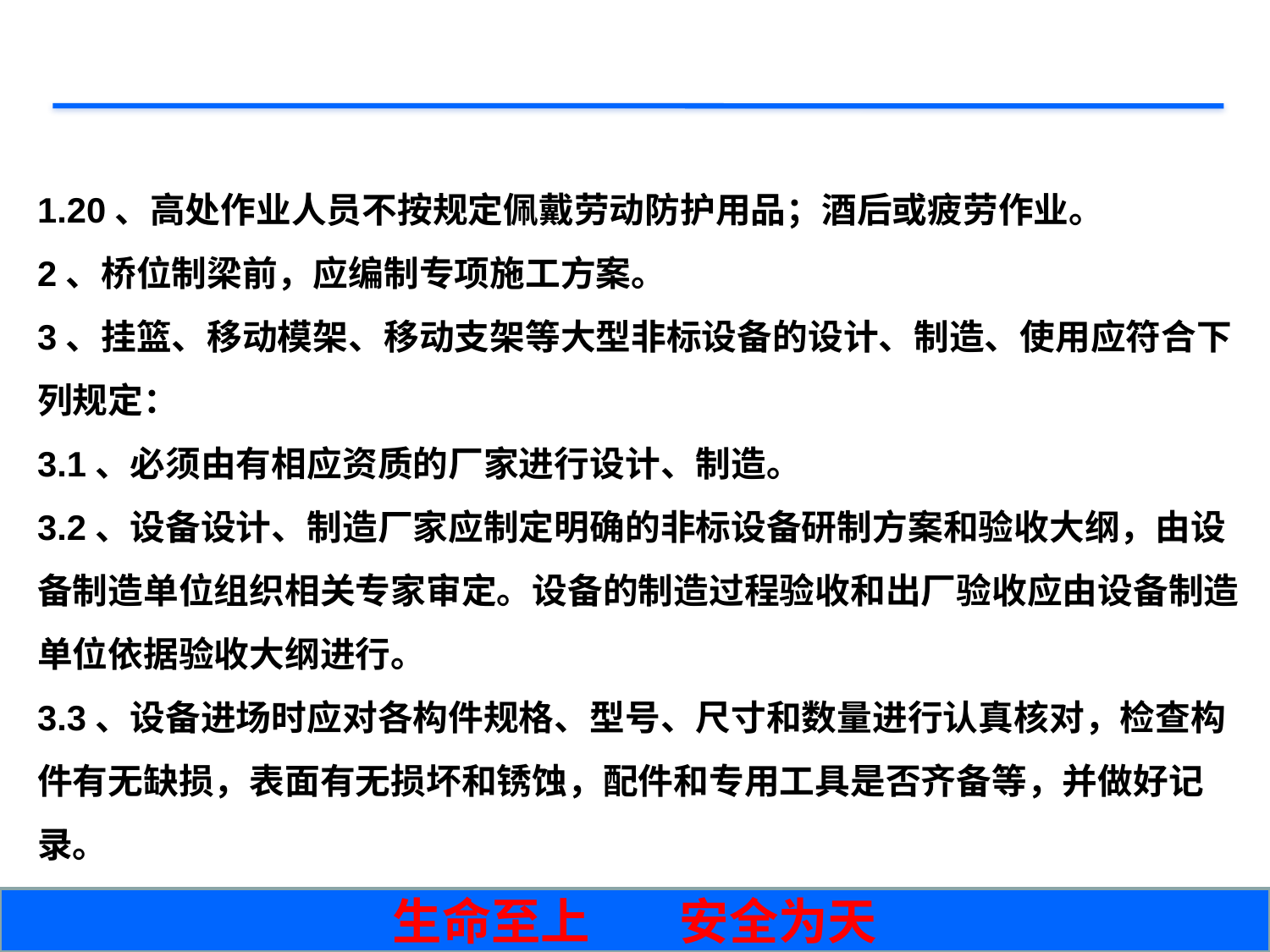

1.20、高处作业人员不按规定佩戴劳动防护用品；酒后或疲劳作业。
2、桥位制梁前，应编制专项施工方案。
3、挂篮、移动模架、移动支架等大型非标设备的设计、制造、使用应符合下列规定：
3.1、必须由有相应资质的厂家进行设计、制造。
3.2、设备设计、制造厂家应制定明确的非标设备研制方案和验收大纲，由设备制造单位组织相关专家审定。设备的制造过程验收和出厂验收应由设备制造单位依据验收大纲进行。
3.3、设备进场时应对各构件规格、型号、尺寸和数量进行认真核对，检查构件有无缺损，表面有无损坏和锈蚀，配件和专用工具是否齐备等，并做好记录。